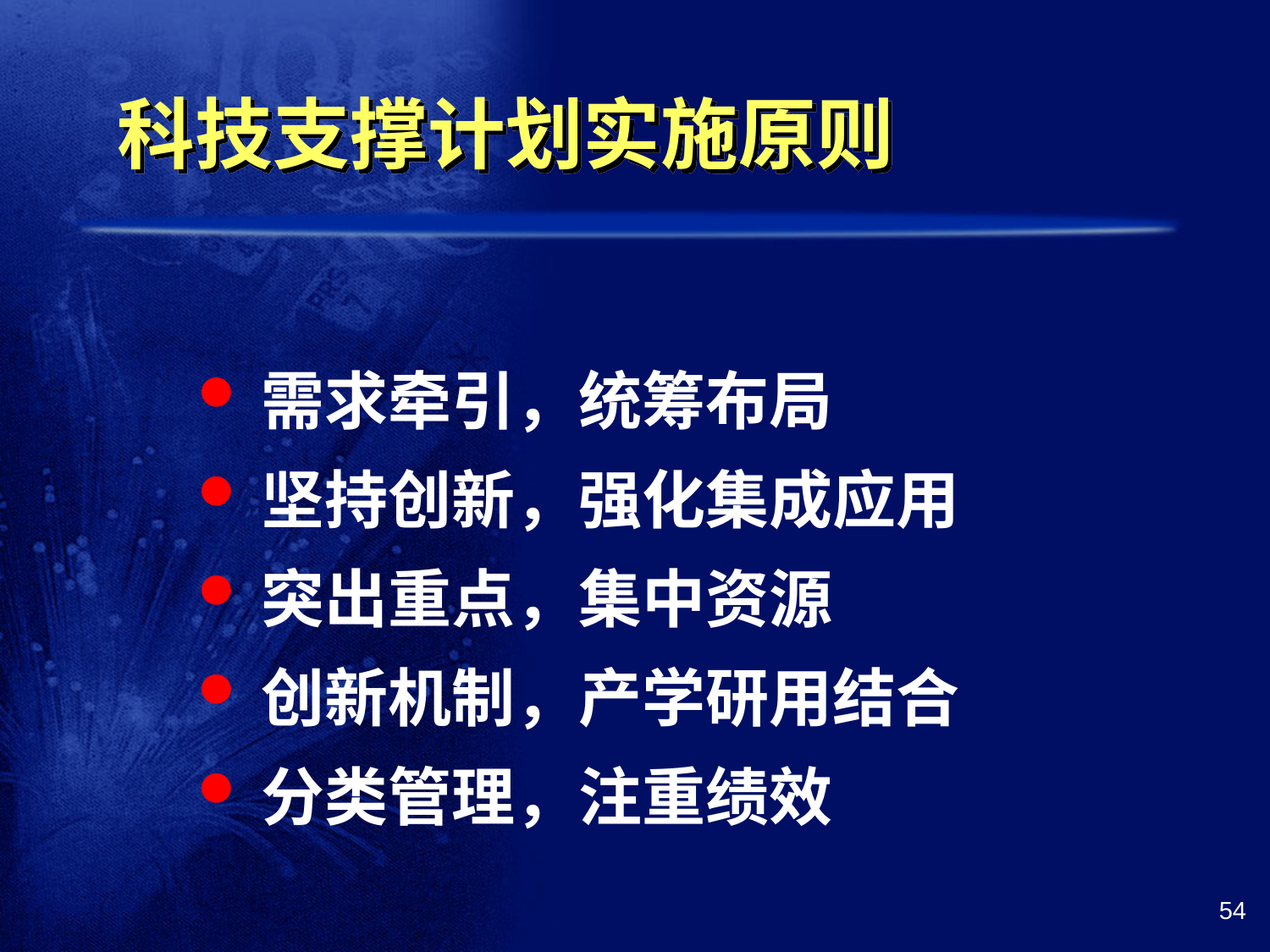

科技支撑计划实施原则
需求牵引，统筹布局
坚持创新，强化集成应用
突出重点，集中资源
创新机制，产学研用结合
分类管理，注重绩效
54